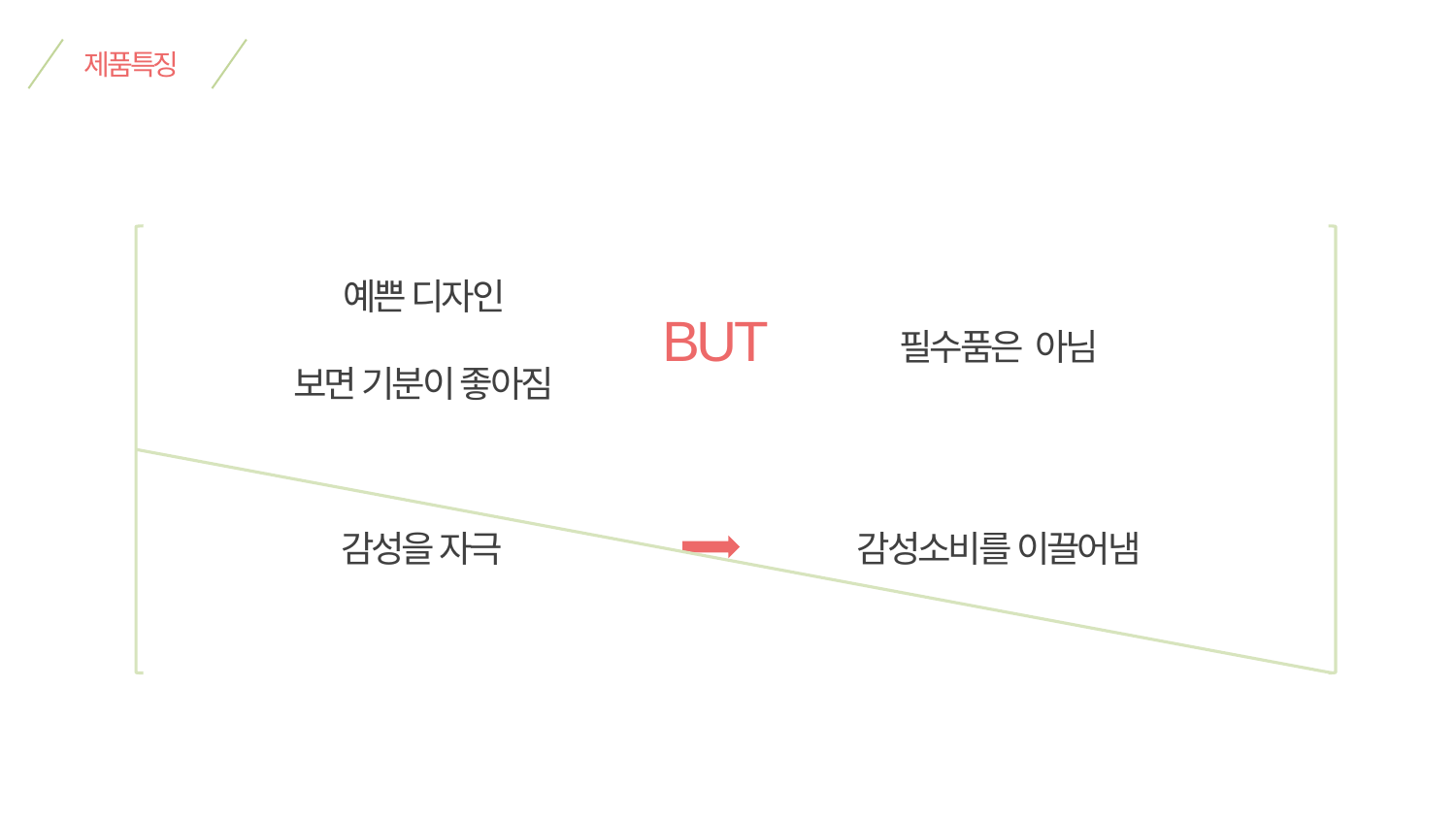

제품특징

예쁜 디자인

보면 기분이 좋아짐

BUT
필수품은  아님
감성을 자극
감성소비를 이끌어냄